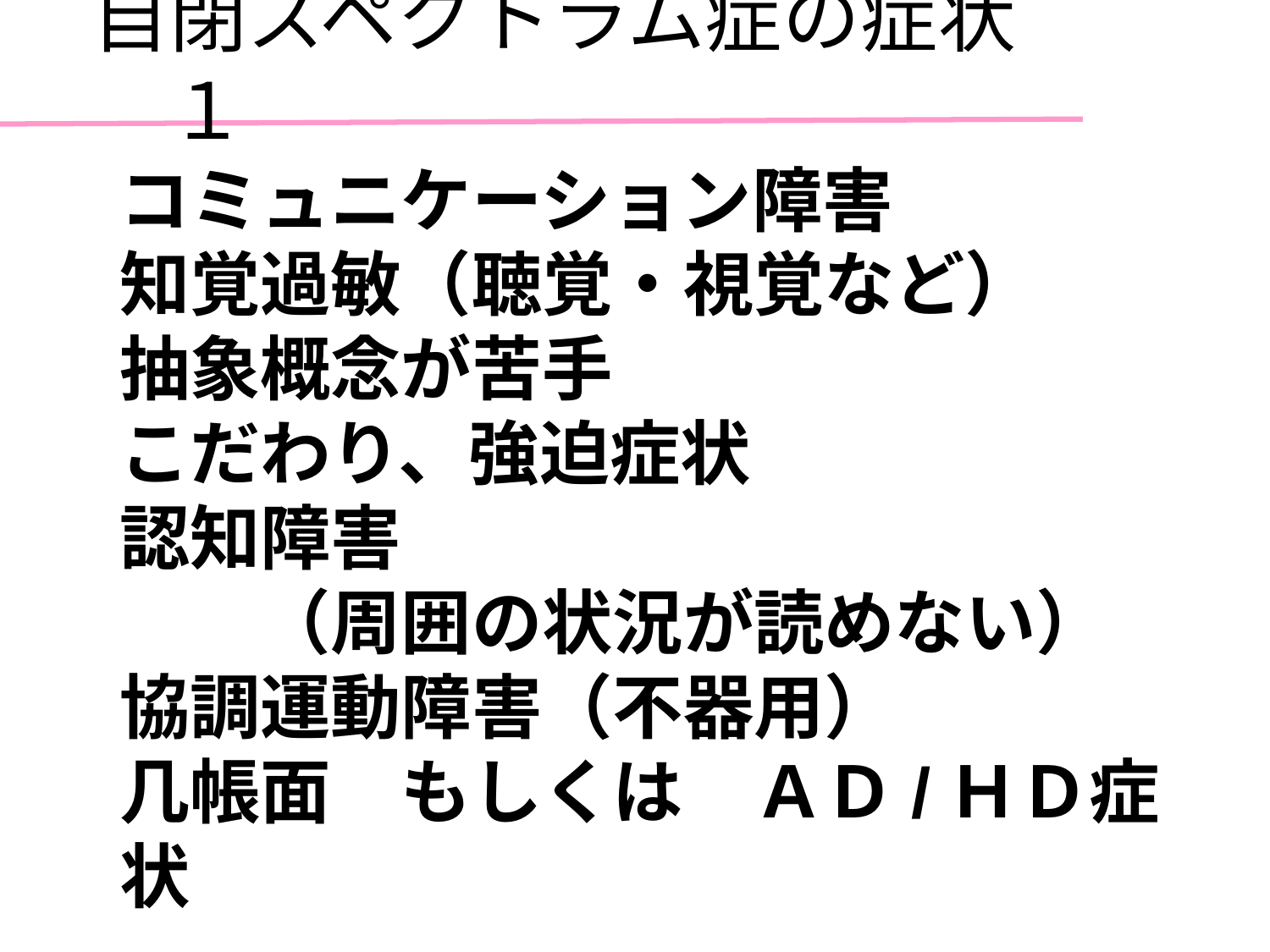

自閉スペクトラム症の症状　１
コミュニケーション障害
知覚過敏（聴覚・視覚など）
抽象概念が苦手
こだわり、強迫症状
認知障害
　　（周囲の状況が読めない）
協調運動障害（不器用）
几帳面　もしくは　ＡＤ/ＨＤ症状